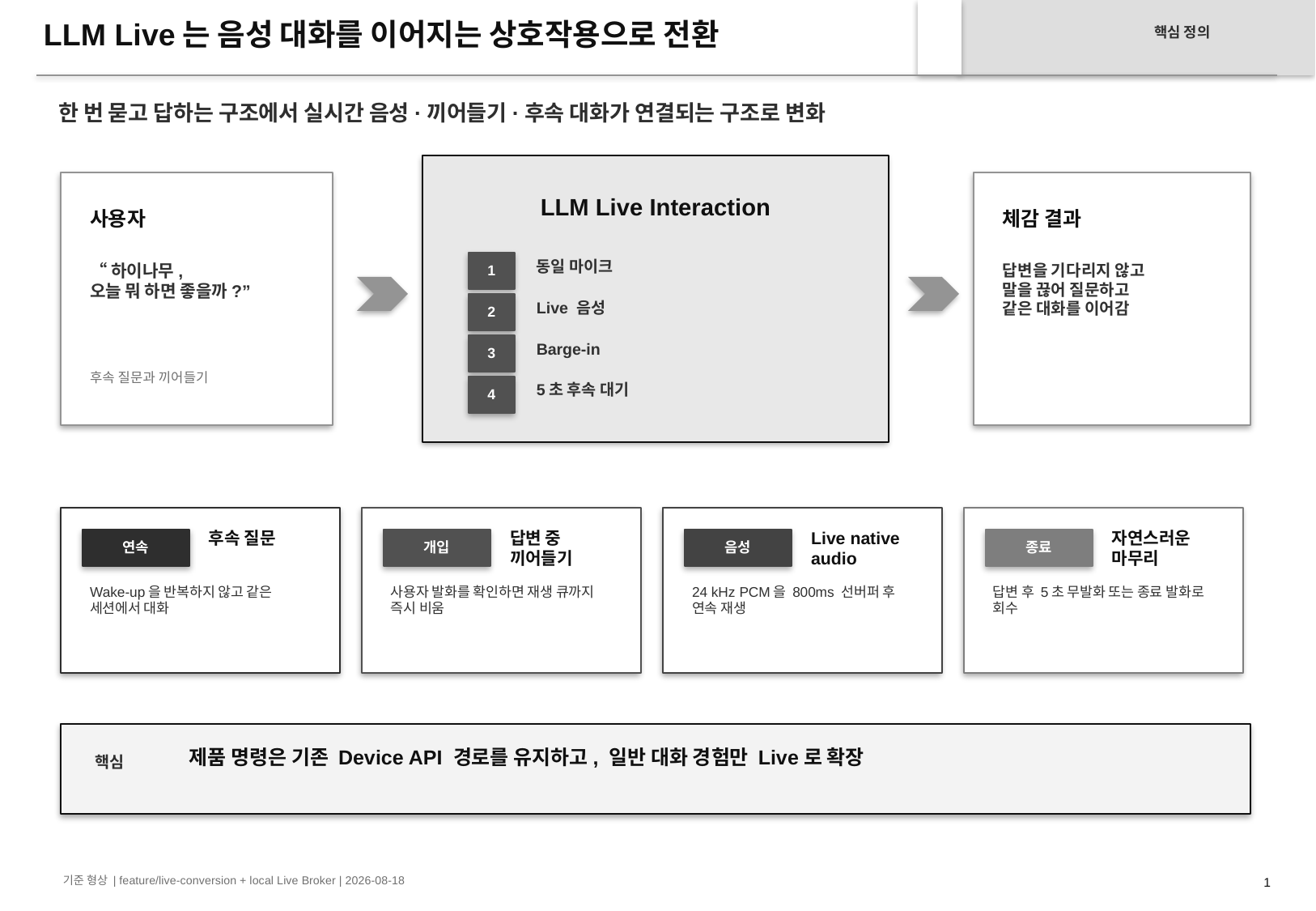

LLM Live는 음성 대화를 이어지는 상호작용으로 전환
핵심 정의

한 번 묻고 답하는 구조에서 실시간 음성·끼어들기·후속 대화가 연결되는 구조로 변화

LLM Live Interaction
사용자
체감 결과

1
동일 마이크
“하이나무,
오늘 뭐 하면 좋을까?”
답변을 기다리지 않고
말을 끊어 질문하고
같은 대화를 이어감

2
Live 음성

3
Barge-in
후속 질문과 끼어들기

4
5초 후속 대기

후속 질문
답변 중 끼어들기
Live native audio
자연스러운 마무리

연속
개입
음성
종료
Wake-up을 반복하지 않고 같은 세션에서 대화
사용자 발화를 확인하면 재생 큐까지 즉시 비움
24 kHz PCM을 800ms 선버퍼 후 연속 재생
답변 후 5초 무발화 또는 종료 발화로 회수

제품 명령은 기존 Device API 경로를 유지하고, 일반 대화 경험만 Live로 확장
핵심
기준 형상 | feature/live-conversion + local Live Broker | 2026-08-18
1